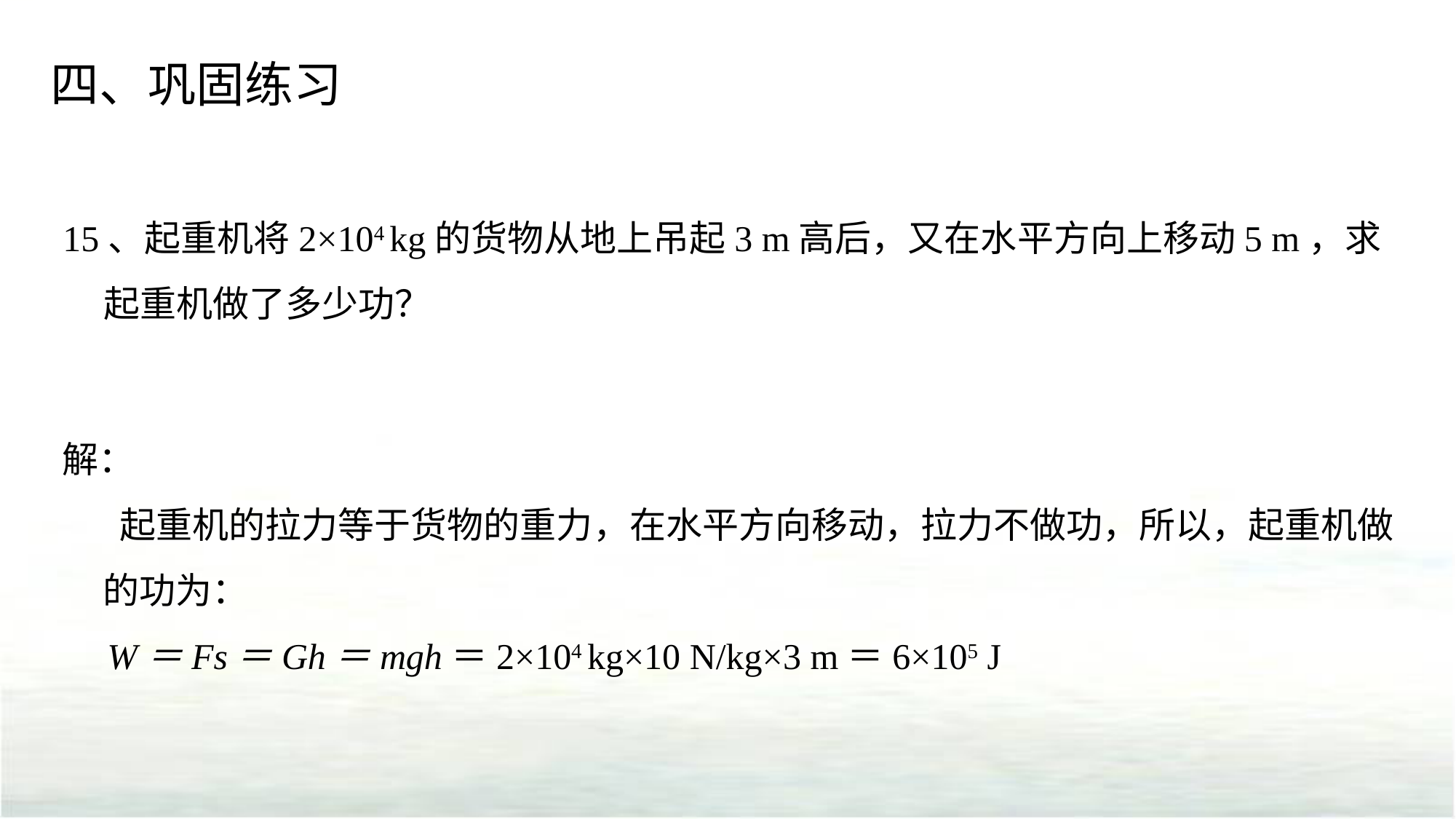

四、巩固练习
15、起重机将2×104 kg的货物从地上吊起3 m高后，又在水平方向上移动5 m，求起重机做了多少功？
解：
      起重机的拉力等于货物的重力，在水平方向移动，拉力不做功，所以，起重机做的功为：
　W＝Fs＝Gh＝mgh＝2×104 kg×10 N/kg×3 m＝6×105 J